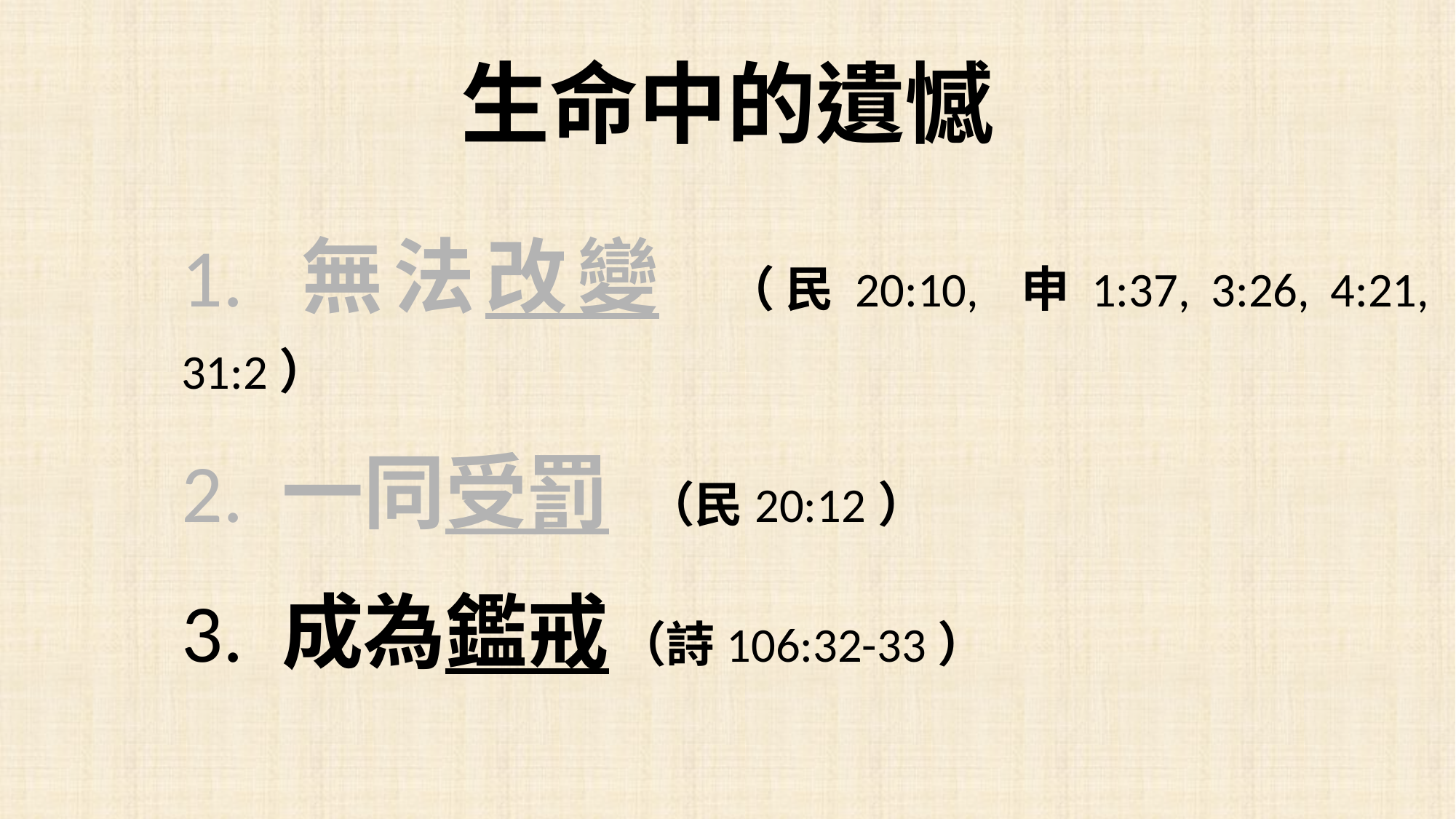

# 生命中的遺憾
1. 無法改變  （民20:10, 申1:37, 3:26, 4:21, 31:2）
2. 一同受罰  （民20:12）
3. 成為鑑戒	（詩106:32-33）